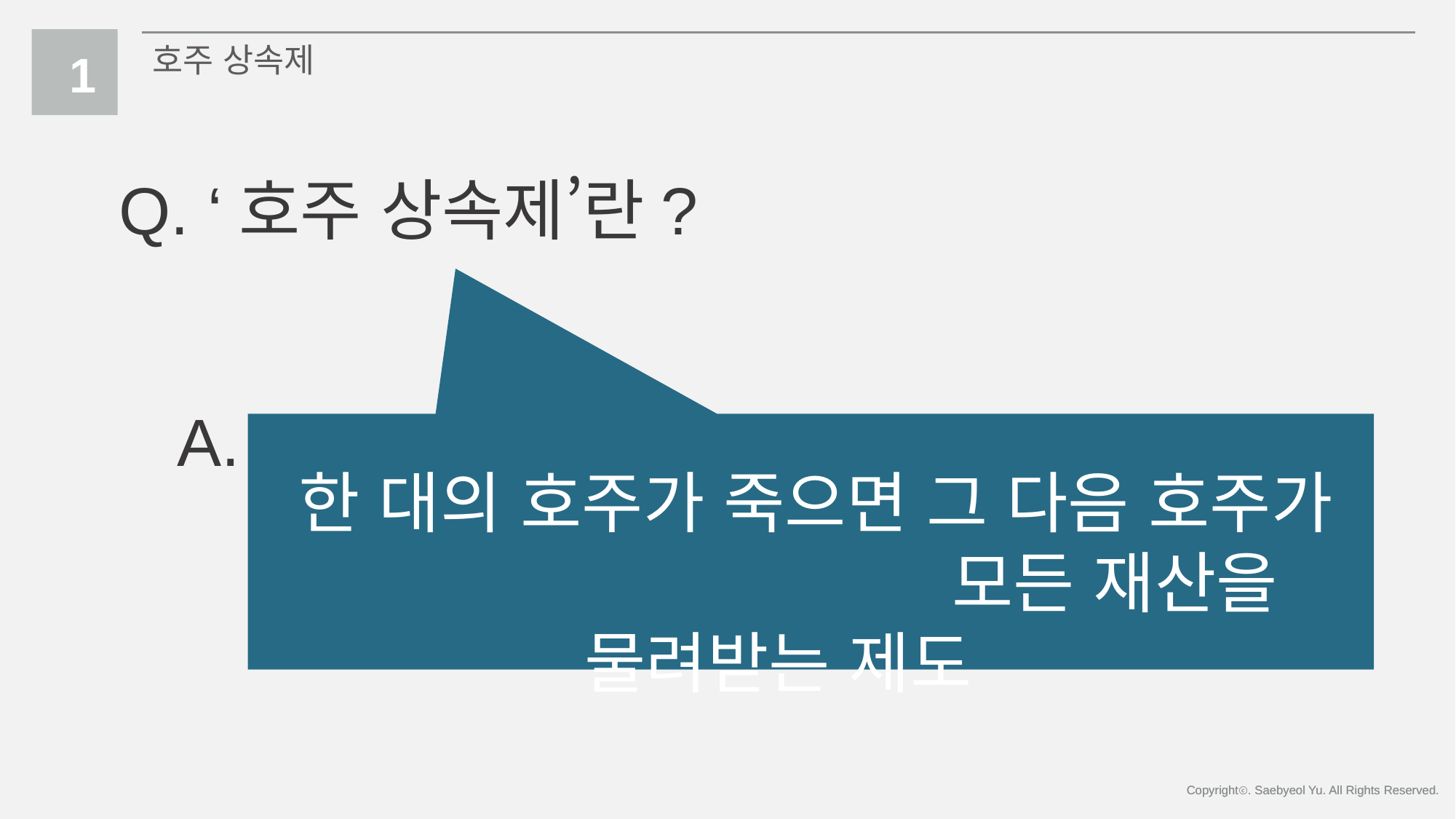

호주 상속제
1
Q. ‘호주 상속제’란?
A.

    한 대의 호주가 죽으면 그 다음 호주가                                     모든 재산을 물려받는 제도
Copyrightⓒ. Saebyeol Yu. All Rights Reserved.